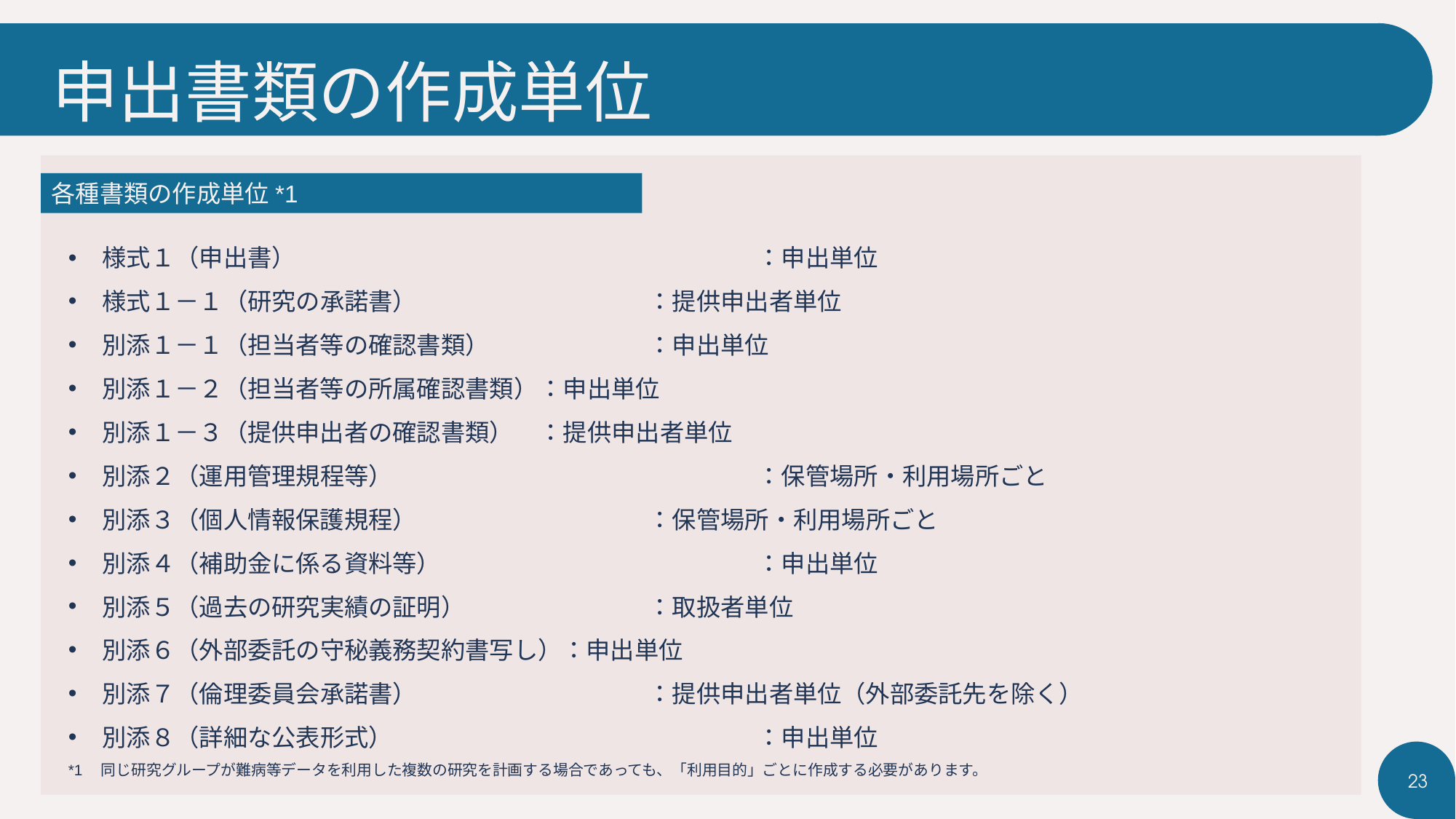

# 申出書類の作成単位

各種書類の作成単位*1
様式１（申出書）					：申出単位
様式１－１（研究の承諾書）			：提供申出者単位
別添１－１（担当者等の確認書類）		：申出単位
別添１－２（担当者等の所属確認書類）	：申出単位
別添１－３（提供申出者の確認書類）	：提供申出者単位
別添２（運用管理規程等）				：保管場所・利用場所ごと
別添３（個人情報保護規程）			：保管場所・利用場所ごと
別添４（補助金に係る資料等）			：申出単位
別添５（過去の研究実績の証明）		：取扱者単位
別添６（外部委託の守秘義務契約書写し）：申出単位
別添７（倫理委員会承諾書） 			：提供申出者単位（外部委託先を除く）
別添８（詳細な公表形式）				：申出単位
*1　同じ研究グループが難病等データを利用した複数の研究を計画する場合であっても、「利用目的」ごとに作成する必要があります。
23